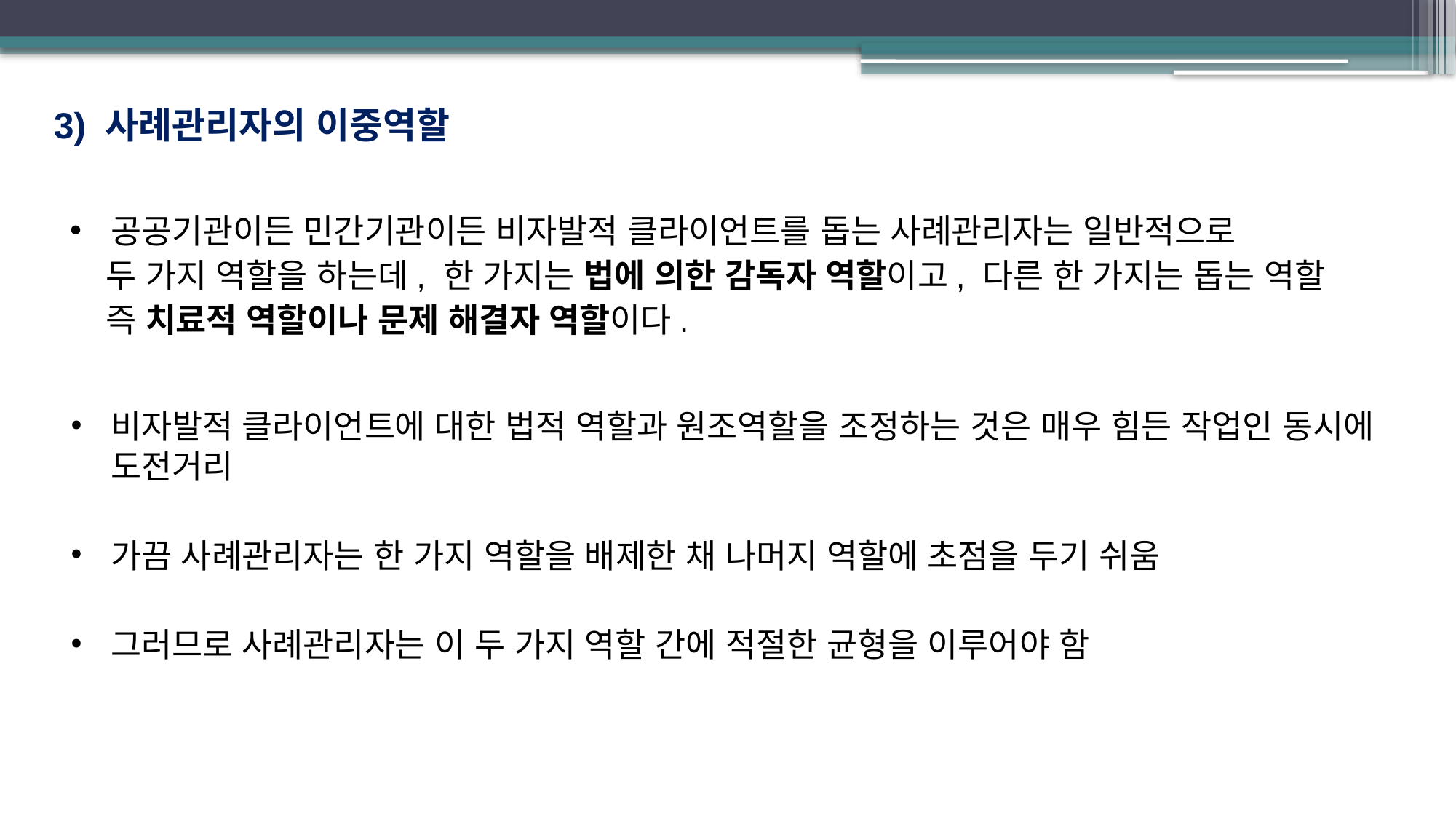

3) 사례관리자의 이중역할
공공기관이든 민간기관이든 비자발적 클라이언트를 돕는 사례관리자는 일반적으로
   두 가지 역할을 하는데, 한 가지는 법에 의한 감독자 역할이고, 다른 한 가지는 돕는 역할
   즉 치료적 역할이나 문제 해결자 역할이다.

비자발적 클라이언트에 대한 법적 역할과 원조역할을 조정하는 것은 매우 힘든 작업인 동시에 도전거리

가끔 사례관리자는 한 가지 역할을 배제한 채 나머지 역할에 초점을 두기 쉬움

그러므로 사례관리자는 이 두 가지 역할 간에 적절한 균형을 이루어야 함